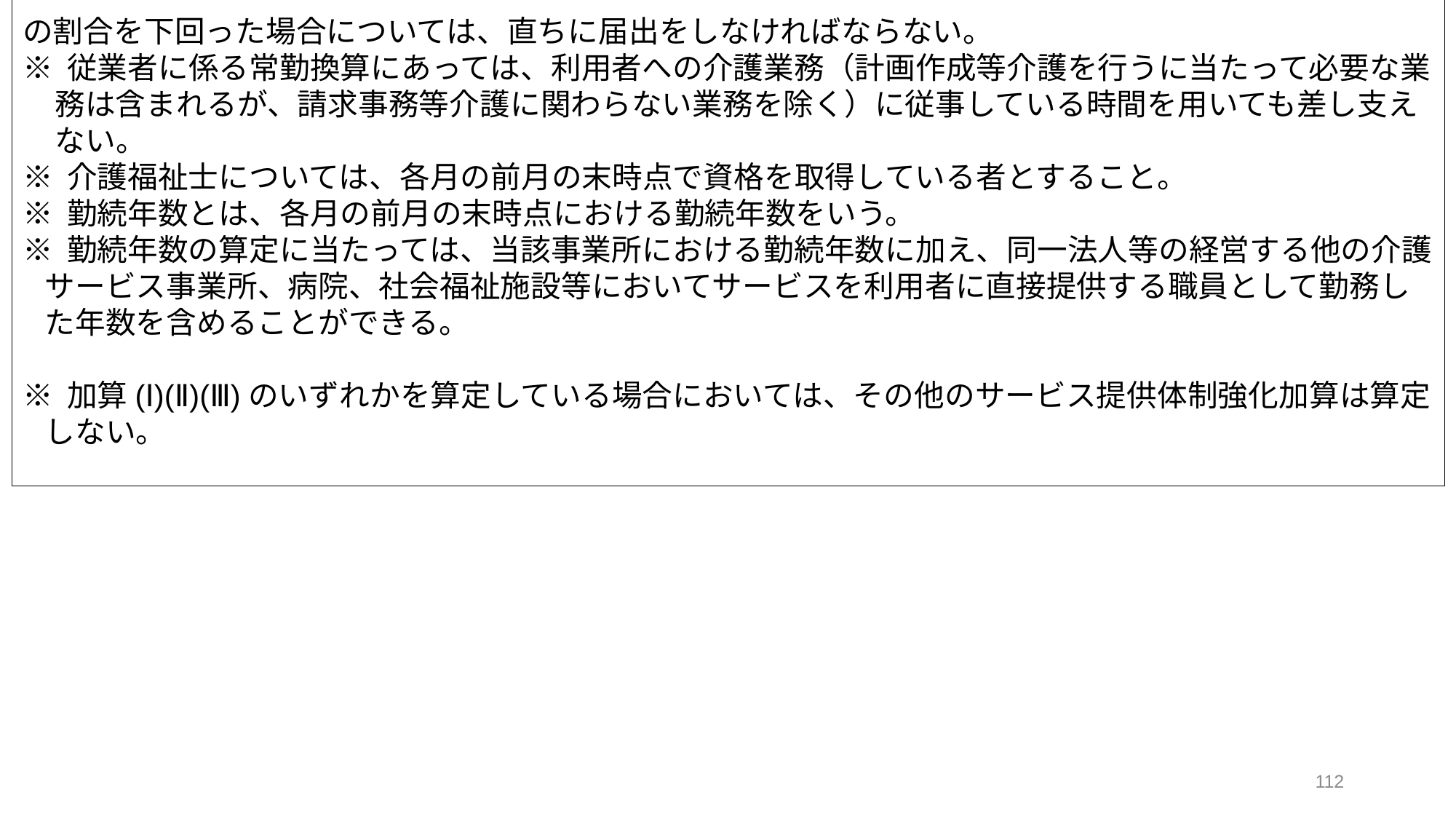

の割合を下回った場合については、直ちに届出をしなければならない。
※ 従業者に係る常勤換算にあっては、利用者への介護業務（計画作成等介護を行うに当たって必要な業務は含まれるが、請求事務等介護に関わらない業務を除く）に従事している時間を用いても差し支えない。
※ 介護福祉士については、各月の前月の末時点で資格を取得している者とすること。
※ 勤続年数とは、各月の前月の末時点における勤続年数をいう。
※ 勤続年数の算定に当たっては、当該事業所における勤続年数に加え、同一法人等の経営する他の介護サービス事業所、病院、社会福祉施設等においてサービスを利用者に直接提供する職員として勤務した年数を含めることができる。

※ 加算(Ⅰ)(Ⅱ)(Ⅲ)のいずれかを算定している場合においては、その他のサービス提供体制強化加算は算定しない。

112